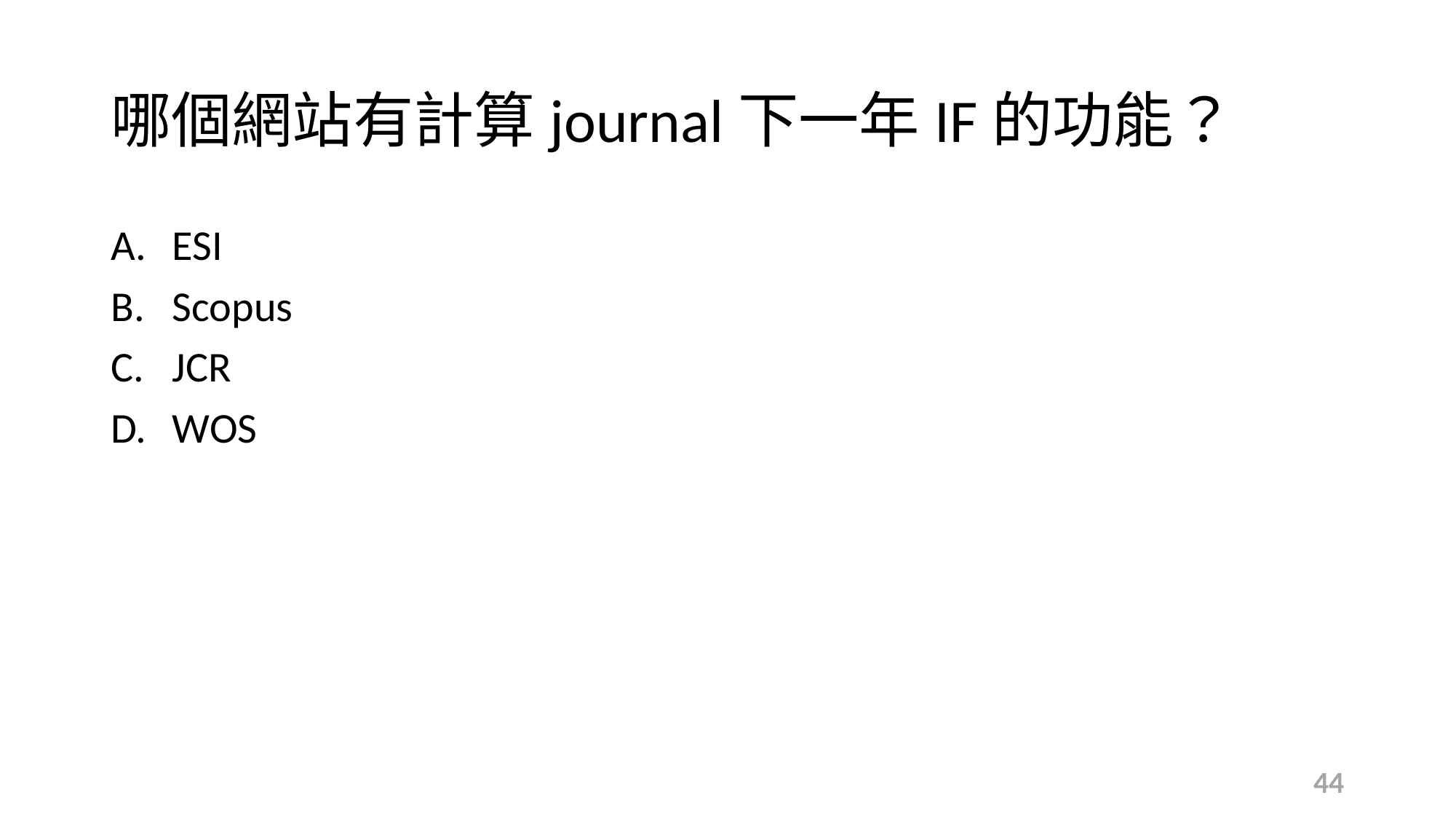

# 哪個網站有計算journal下一年IF的功能？
ESI
Scopus
JCR
WOS
44